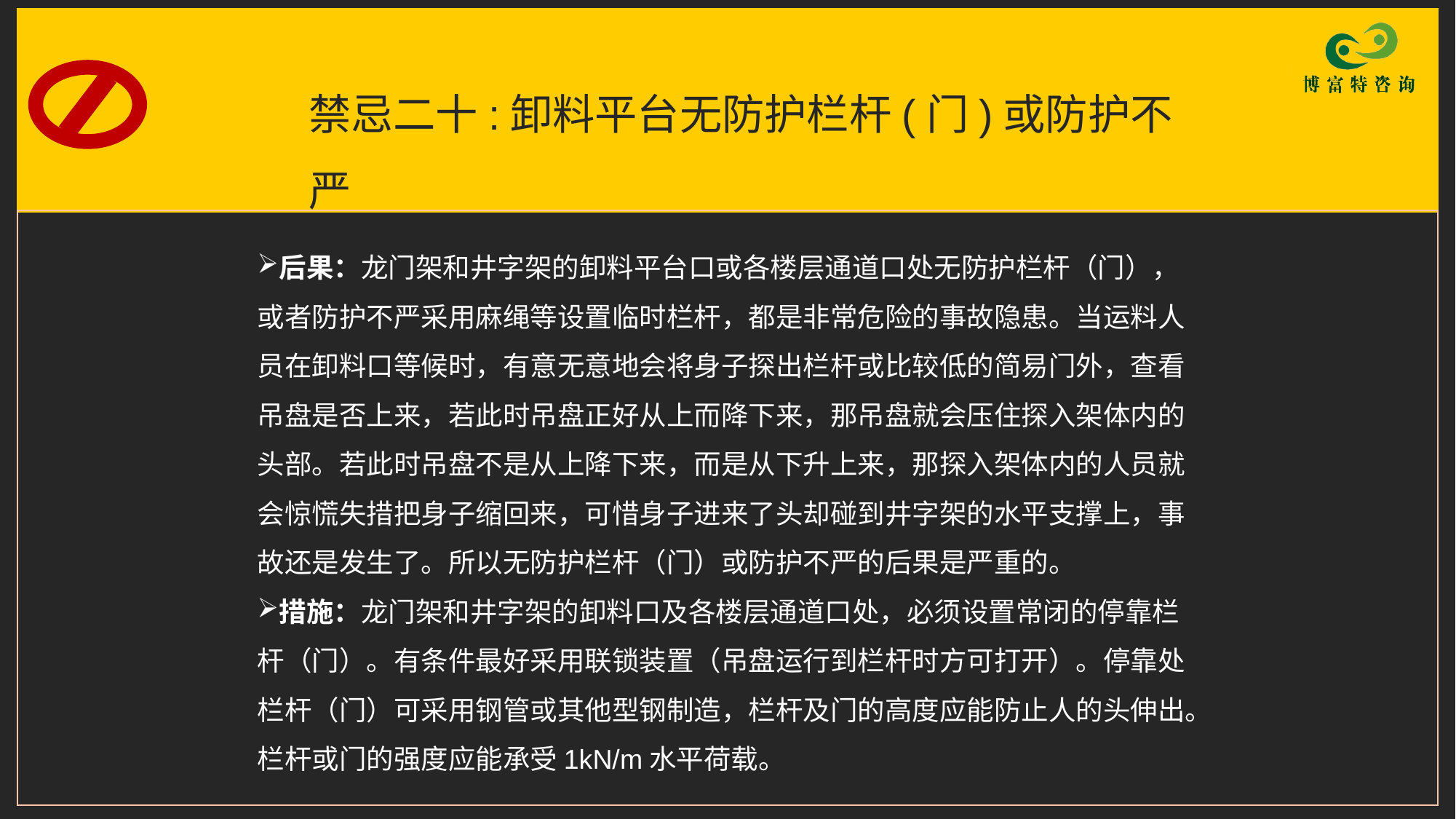

# 禁忌二十:卸料平台无防护栏杆(门)或防护不严
后果：龙门架和井字架的卸料平台口或各楼层通道口处无防护栏杆（门），或者防护不严采用麻绳等设置临时栏杆，都是非常危险的事故隐患。当运料人员在卸料口等候时，有意无意地会将身子探出栏杆或比较低的简易门外，查看吊盘是否上来，若此时吊盘正好从上而降下来，那吊盘就会压住探入架体内的头部。若此时吊盘不是从上降下来，而是从下升上来，那探入架体内的人员就会惊慌失措把身子缩回来，可惜身子进来了头却碰到井字架的水平支撑上，事故还是发生了。所以无防护栏杆（门）或防护不严的后果是严重的。
措施：龙门架和井字架的卸料口及各楼层通道口处，必须设置常闭的停靠栏杆（门）。有条件最好采用联锁装置（吊盘运行到栏杆时方可打开）。停靠处栏杆（门）可采用钢管或其他型钢制造，栏杆及门的高度应能防止人的头伸出。栏杆或门的强度应能承受1kN/m水平荷载。